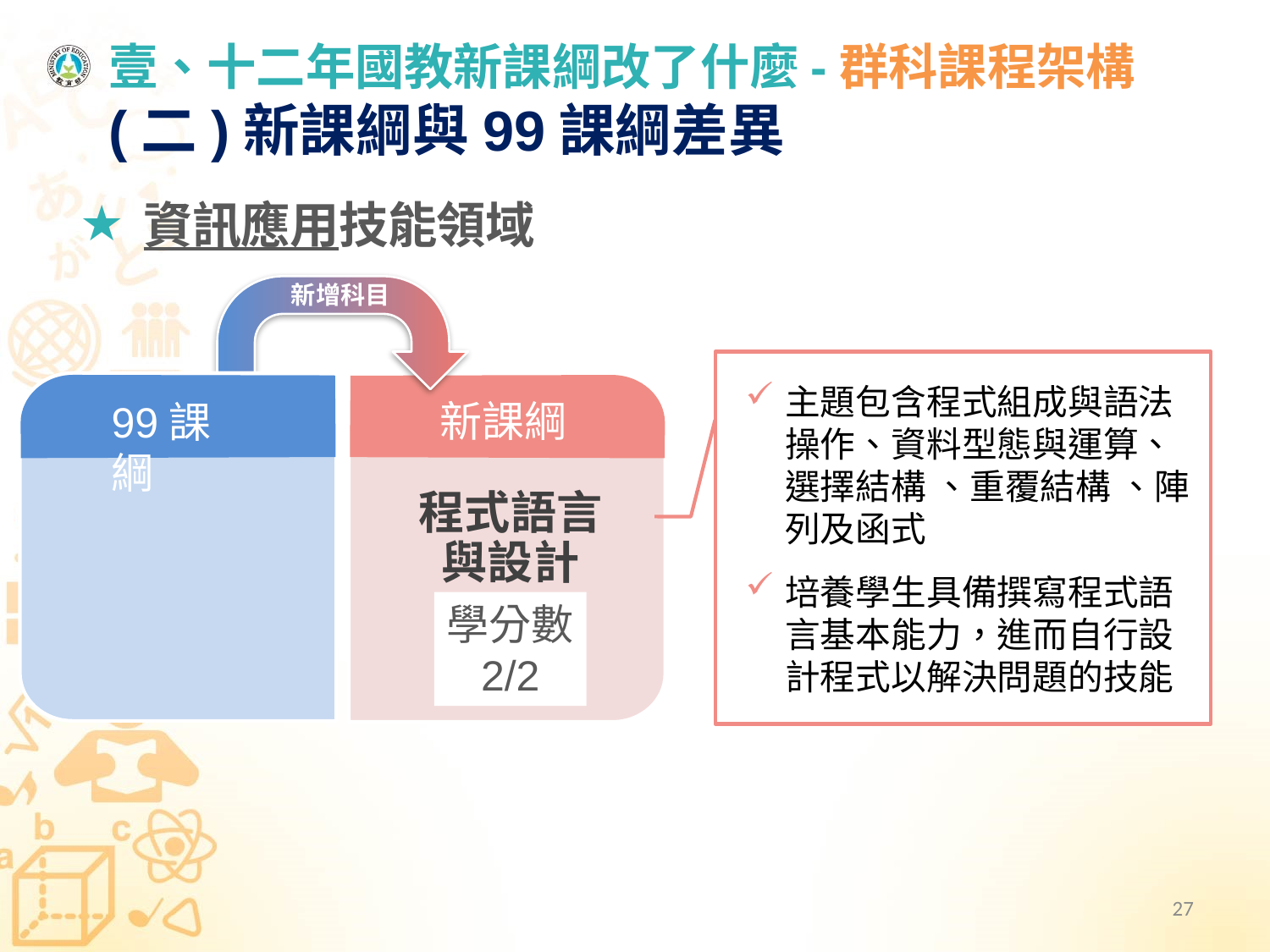

# 壹、十二年國教新課綱改了什麼-群科課程架構 (二)新課綱與99課綱差異
資訊應用技能領域
新增科目

主題包含程式組成與語法操作、資料型態與運算、選擇結構 、重覆結構 、陣列及函式
培養學生具備撰寫程式語言基本能力，進而自行設計程式以解決問題的技能

99課綱

程式語言
與設計

新課綱
學分數
2/2
27